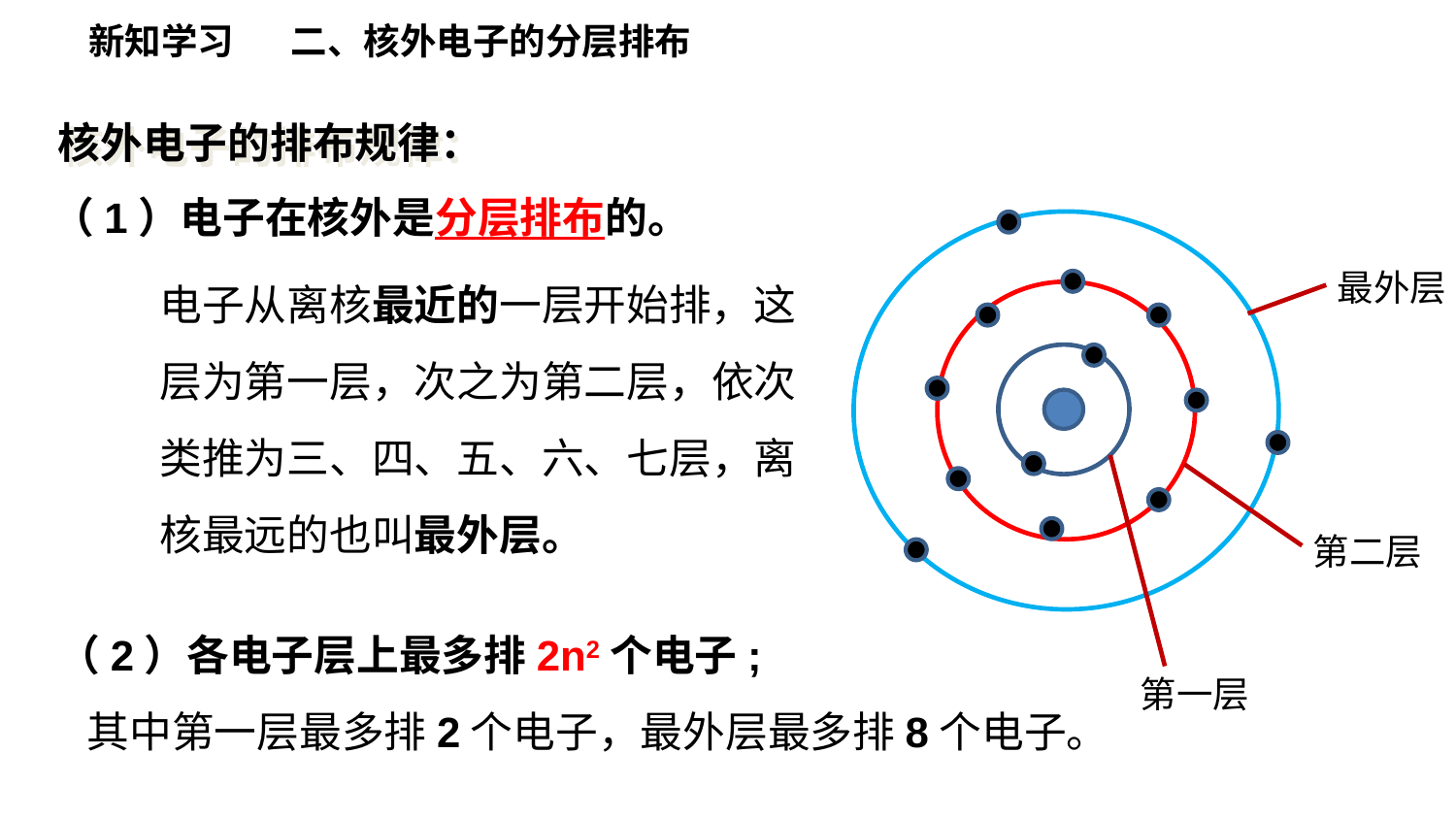

新知学习
二、核外电子的分层排布
核外电子的排布规律：
（1）电子在核外是分层排布的。

电子从离核最近的一层开始排，这层为第一层，次之为第二层，依次类推为三、四、五、六、七层，离核最远的也叫最外层。
最外层
第二层
（2）各电子层上最多排2n2个电子;
  其中第一层最多排2个电子，最外层最多排8个电子。
第一层